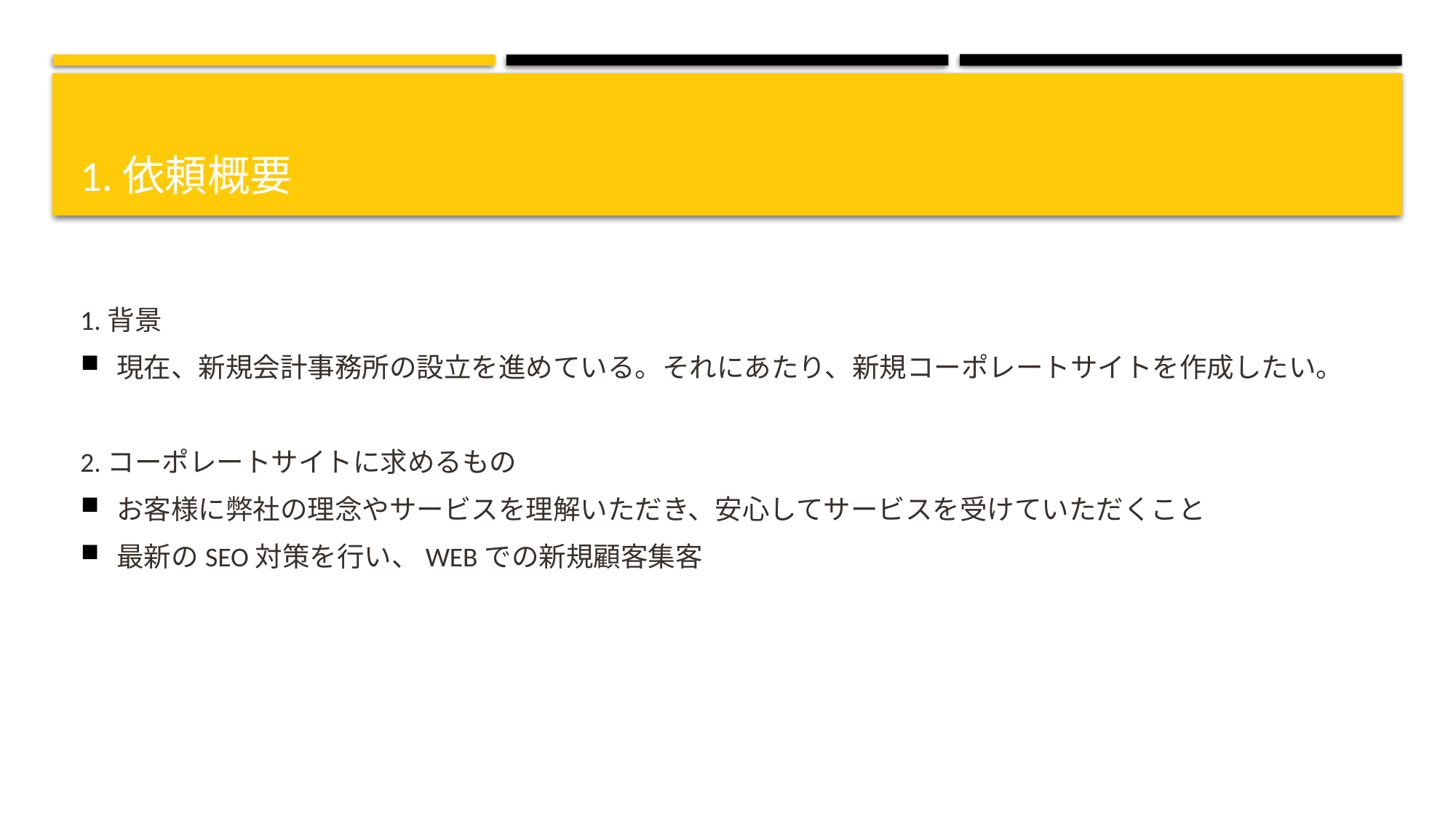

# 1.依頼概要
1.背景
現在、新規会計事務所の設立を進めている。それにあたり、新規コーポレートサイトを作成したい。

2.コーポレートサイトに求めるもの
お客様に弊社の理念やサービスを理解いただき、安心してサービスを受けていただくこと
最新のSEO対策を行い、WEBでの新規顧客集客